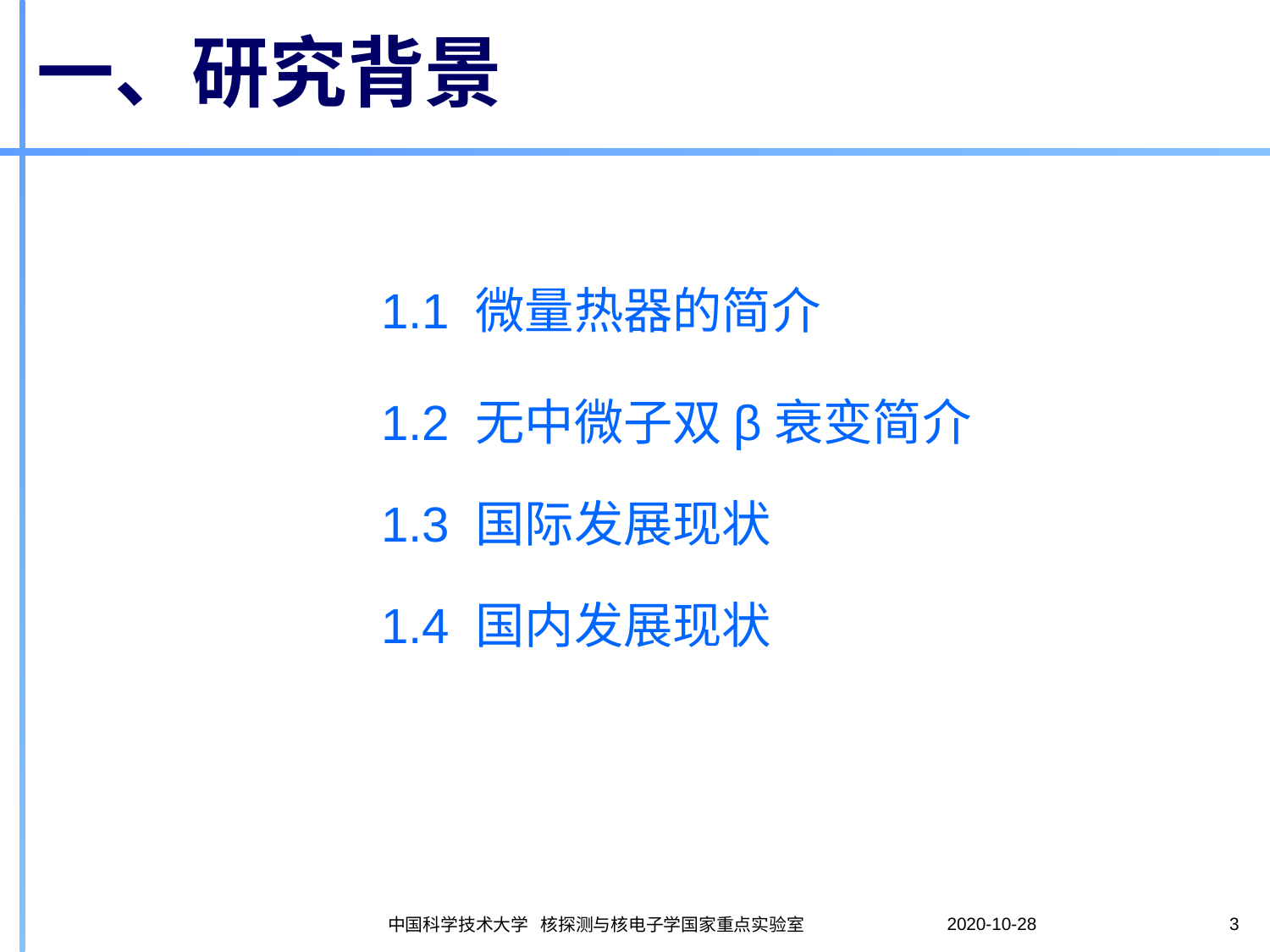

# 一、研究背景
1.1 微量热器的简介
1.2 无中微子双β衰变简介
1.3 国际发展现状
1.4 国内发展现状
2020-10-28
3
中国科学技术大学   核探测与核电子学国家重点实验室